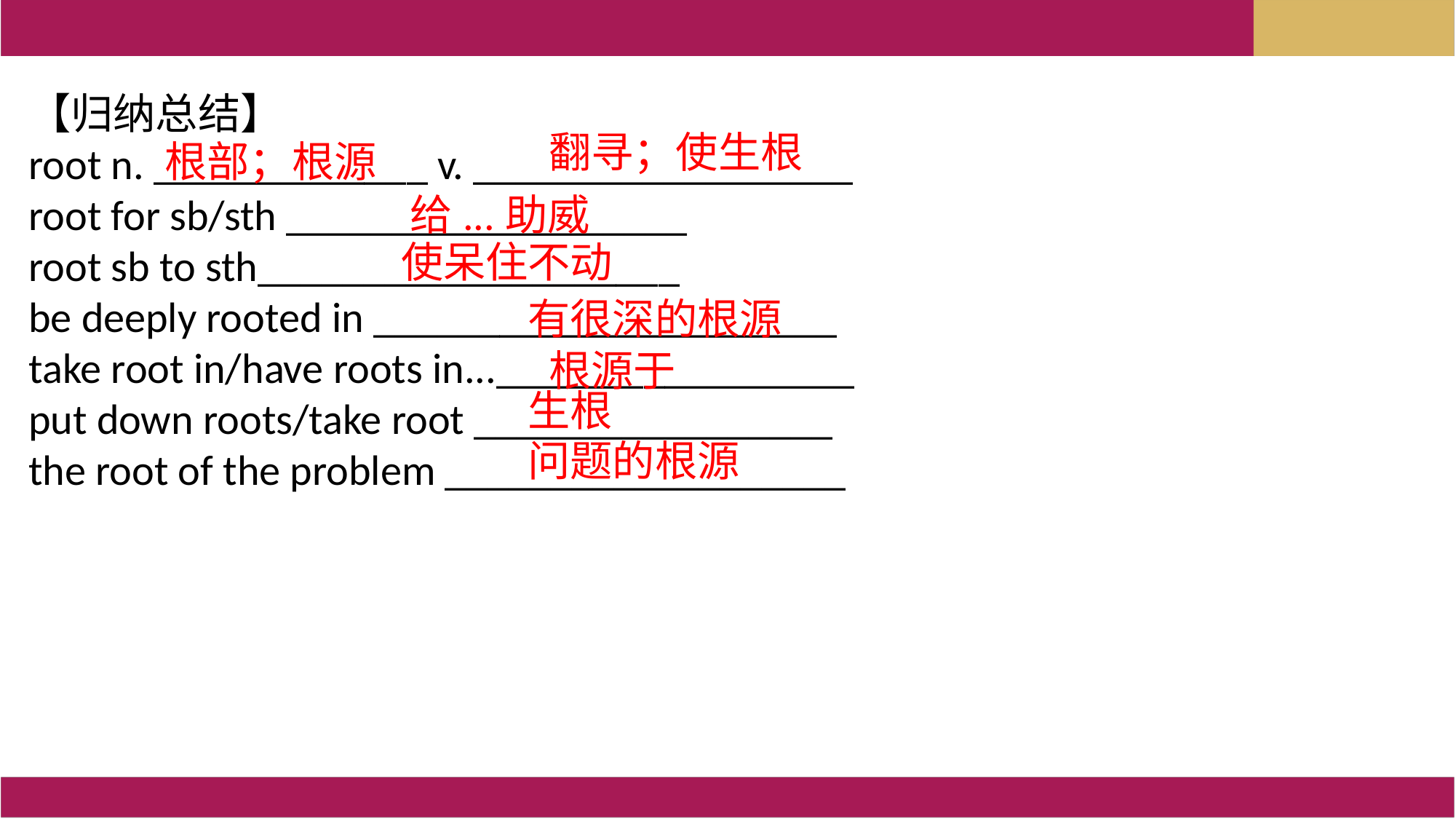

【归纳总结】
root n. _____________ v. __________________
root for sb/sth ___________________
root sb to sth____________________
be deeply rooted in ______________________
take root in/have roots in..._________________
put down roots/take root _________________
the root of the problem ___________________

  翻寻；使生根
  根部；根源
  给...助威
 使呆住不动
  有很深的根源
  根源于
  生根
  问题的根源